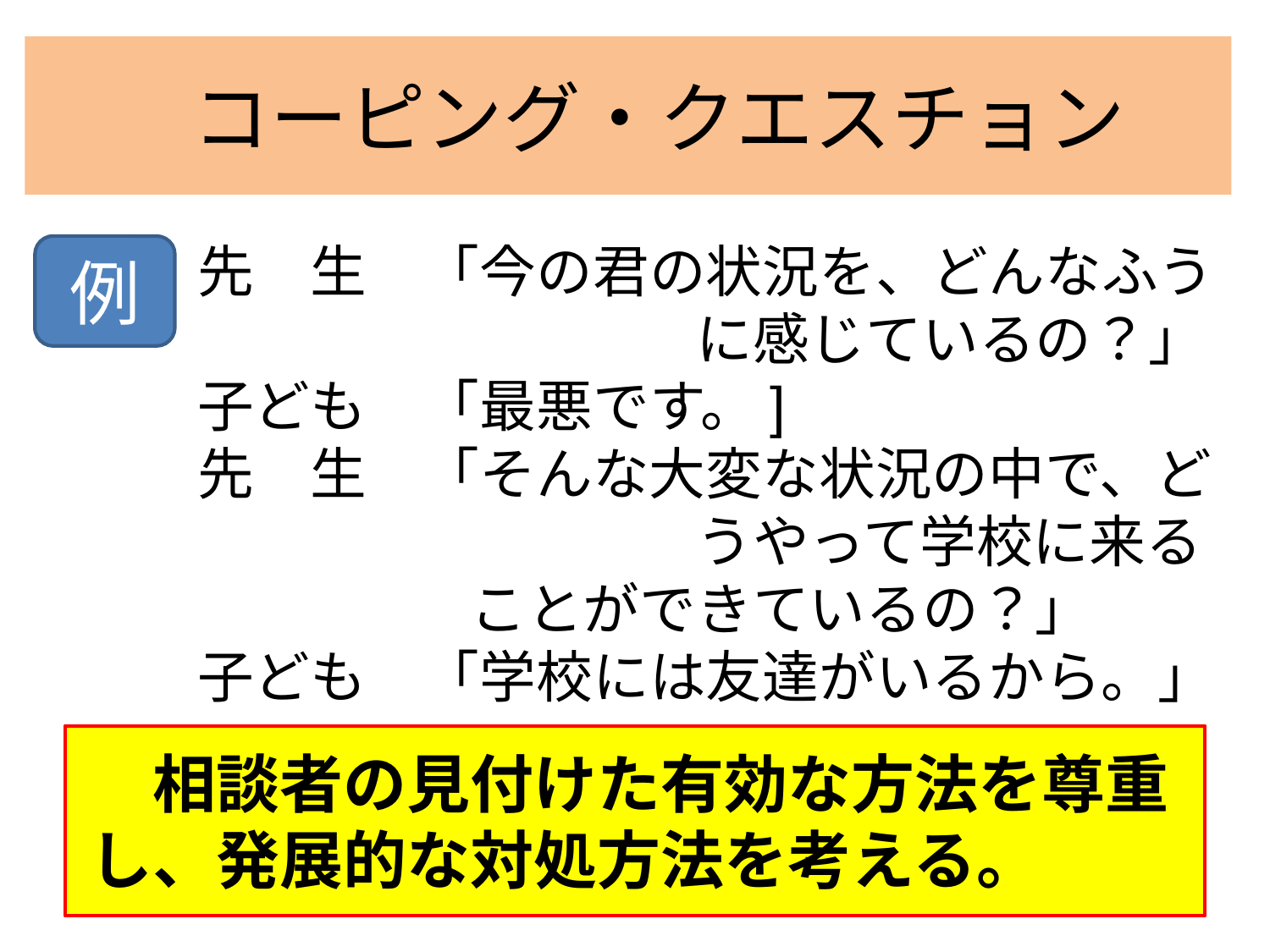

# コーピング・クエスチョン
先　生　「今の君の状況を、どんなふう　　　　に感じているの？」
子ども　「最悪です。]
先　生　「そんな大変な状況の中で、ど　　　　うやって学校に来ることができているの？」
子ども　「学校には友達がいるから。」
例
　相談者の見付けた有効な方法を尊重し、発展的な対処方法を考える。